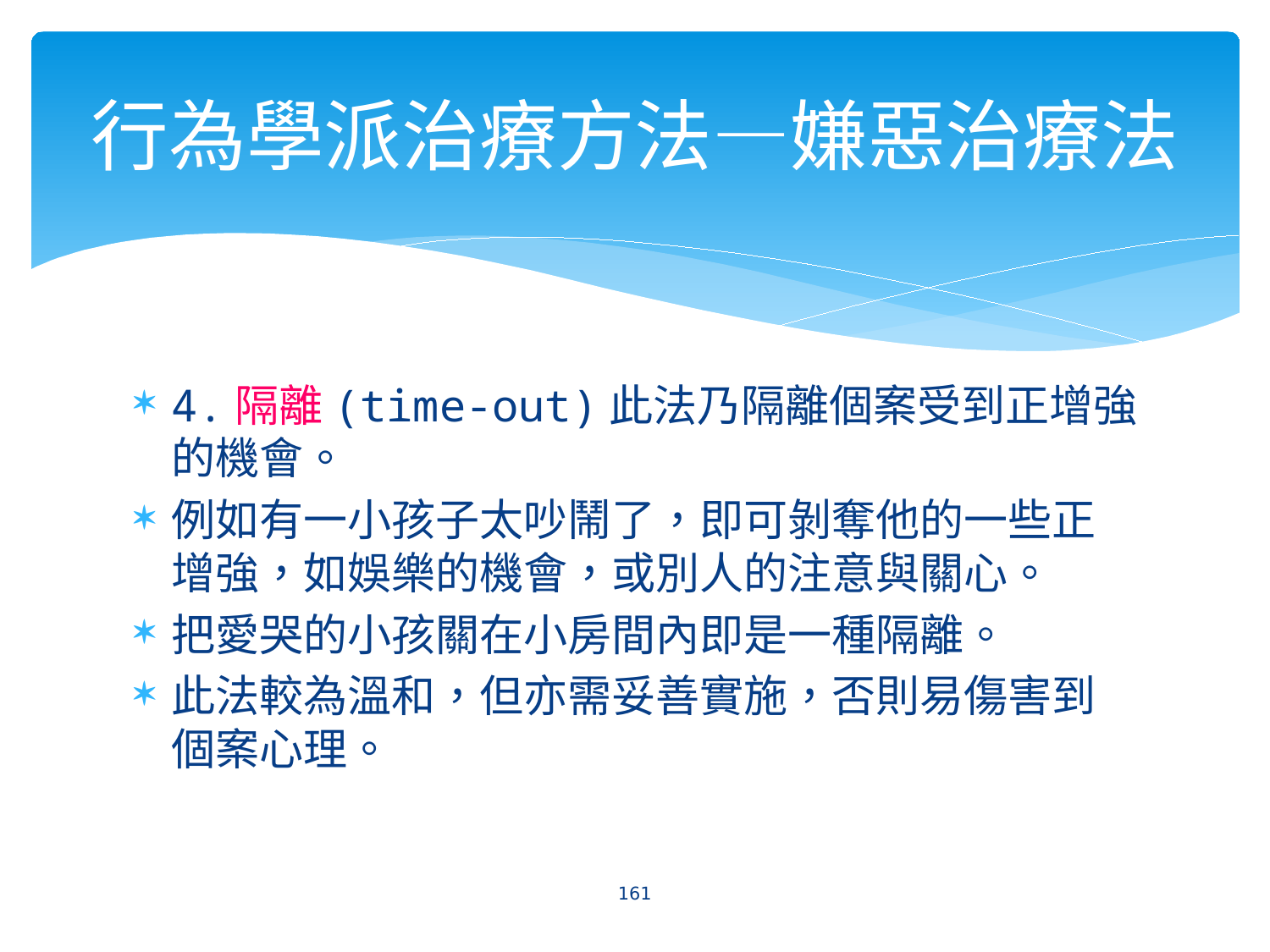

# 行為學派治療方法—嫌惡治療法
4.隔離(time-out)此法乃隔離個案受到正增強的機會。
例如有一小孩子太吵鬧了，即可剝奪他的一些正增強，如娛樂的機會，或別人的注意與關心。
把愛哭的小孩關在小房間內即是一種隔離。
此法較為溫和，但亦需妥善實施，否則易傷害到個案心理。
161